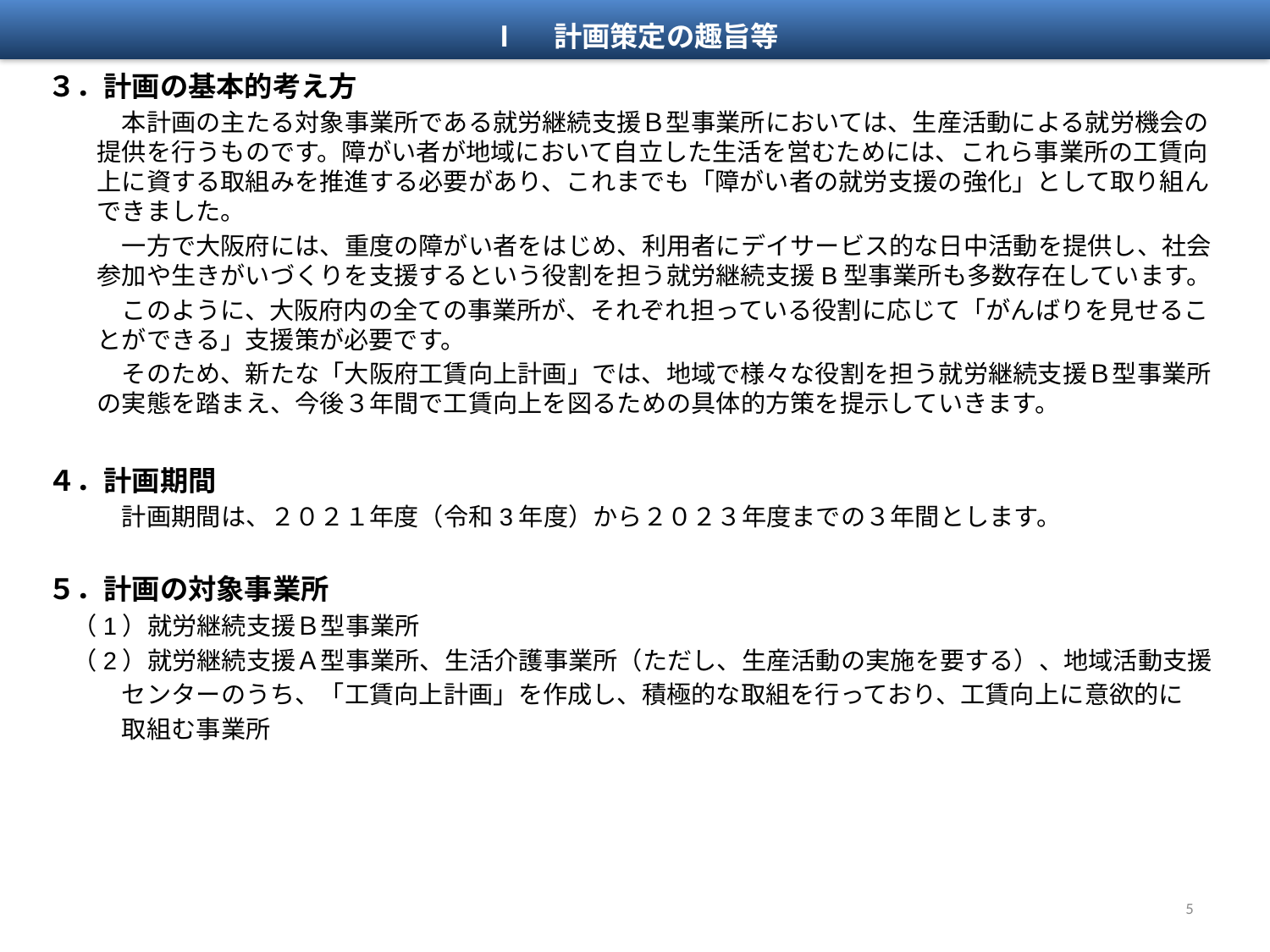

Ⅰ　計画策定の趣旨等
３．計画の基本的考え方
　本計画の主たる対象事業所である就労継続支援Ｂ型事業所においては、生産活動による就労機会の提供を行うものです。障がい者が地域において自立した生活を営むためには、これら事業所の工賃向上に資する取組みを推進する必要があり、これまでも「障がい者の就労支援の強化」として取り組んできました。
　一方で大阪府には、重度の障がい者をはじめ、利用者にデイサービス的な日中活動を提供し、社会参加や生きがいづくりを支援するという役割を担う就労継続支援B型事業所も多数存在しています。
　このように、大阪府内の全ての事業所が、それぞれ担っている役割に応じて「がんばりを見せることができる」支援策が必要です。
　そのため、新たな「大阪府工賃向上計画」では、地域で様々な役割を担う就労継続支援Ｂ型事業所の実態を踏まえ、今後３年間で工賃向上を図るための具体的方策を提示していきます。

４．計画期間
　　　計画期間は、２０２１年度（令和3年度）から２０２３年度までの３年間とします。

５．計画の対象事業所
　（1）就労継続支援Ｂ型事業所
　（2）就労継続支援Ａ型事業所、生活介護事業所（ただし、生産活動の実施を要する）、地域活動支援
　　　センターのうち、「工賃向上計画」を作成し、積極的な取組を行っており、工賃向上に意欲的に
　　　取組む事業所
5